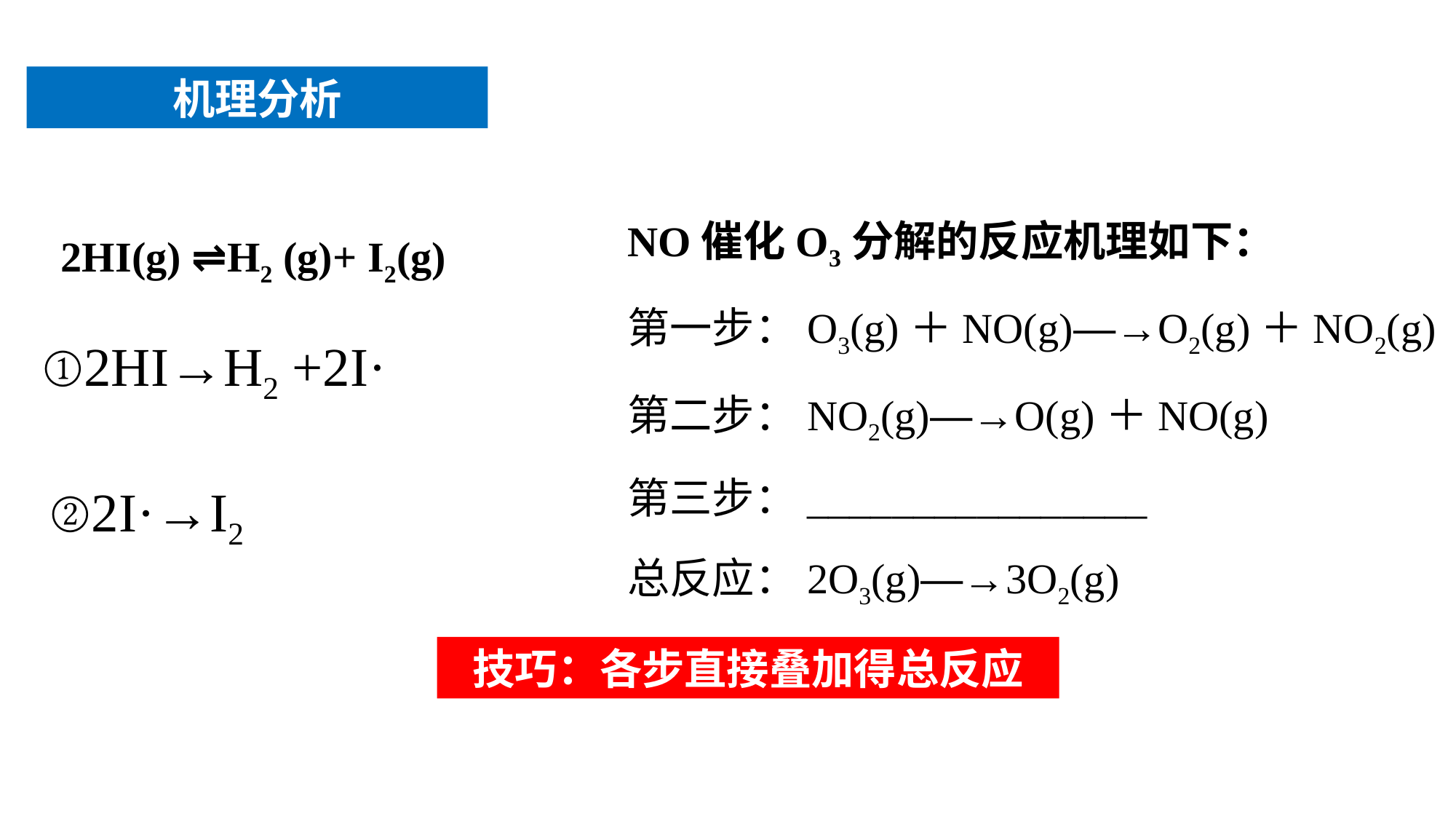

机理分析
NO催化O3分解的反应机理如下：
第一步：O3(g)＋NO(g)―→O2(g)＋NO2(g)
第二步：NO2(g)―→O(g)＋NO(g)
第三步：________________
总反应：2O3(g)―→3O2(g)
2HI(g) ⇌H2 (g)+ I2(g)
①2HI→H2 +2I·
②2I·→I2
技巧：各步直接叠加得总反应